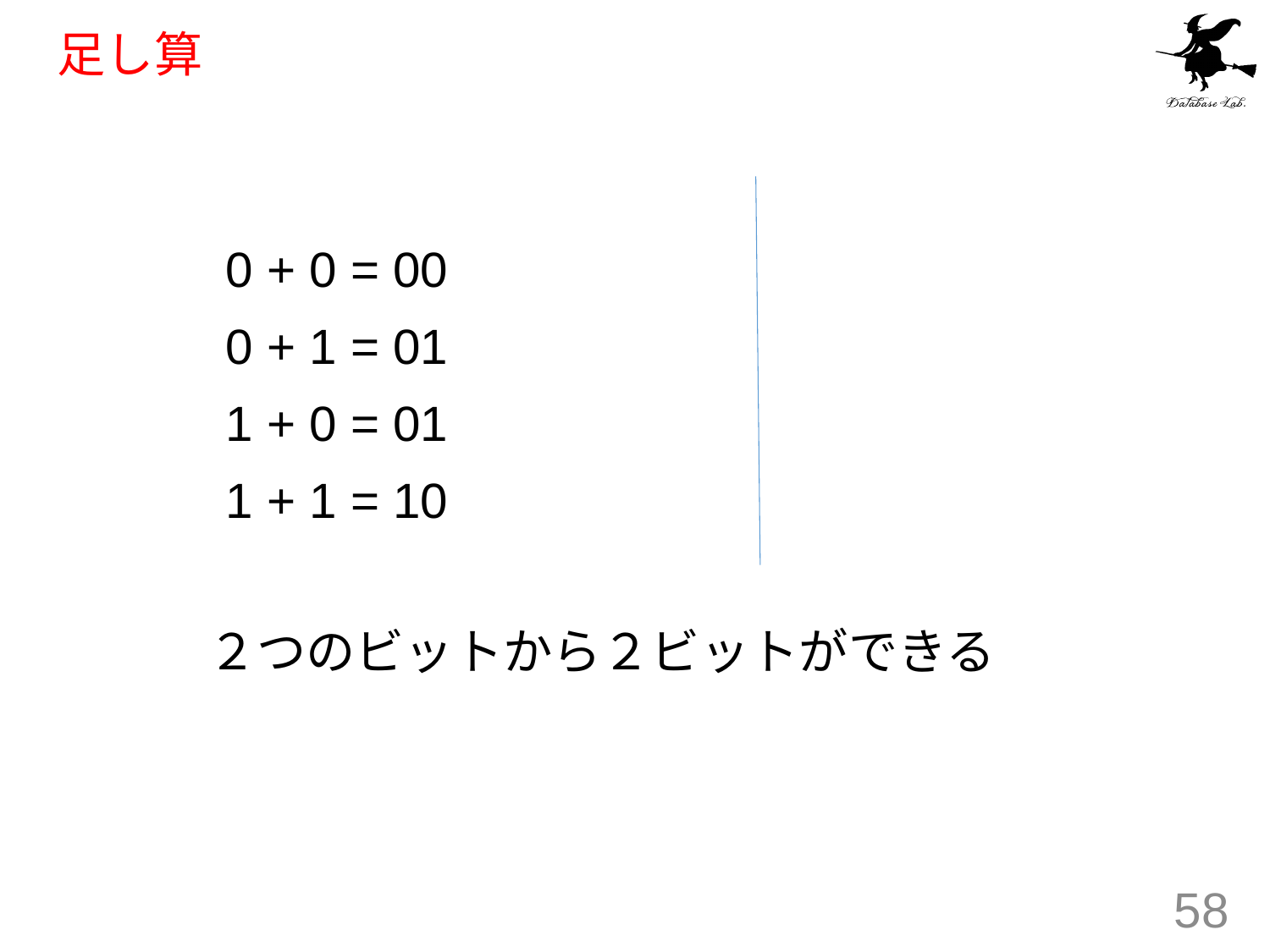

# 足し算
0 + 0 = 00
0 + 1 = 01
1 + 0 = 01
1 + 1 = 10
２つのビットから２ビットができる
58